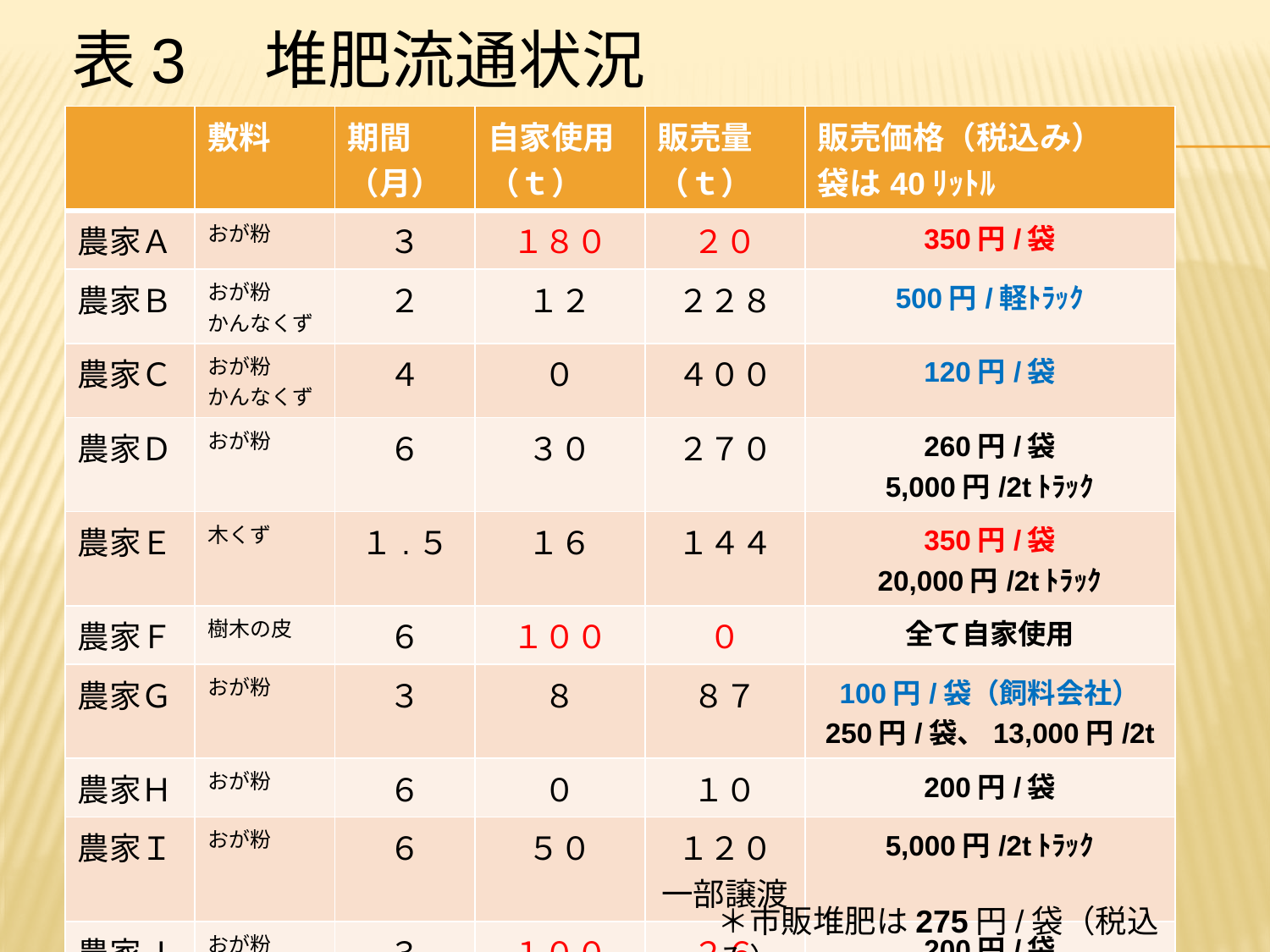

# 表3　堆肥流通状況
|  | 敷料 | 期間 （月） | 自家使用（ｔ） | 販売量（ｔ） | 販売価格（税込み） 袋は40ﾘｯﾄﾙ |
| --- | --- | --- | --- | --- | --- |
| 農家Ａ | おが粉 | ３ | １８０ | ２０ | 350円/袋 |
| 農家Ｂ | おが粉 かんなくず | ２ | １２ | ２２８ | 500円/軽ﾄﾗｯｸ |
| 農家Ｃ | おが粉 かんなくず | ４ | ０ | ４００ | 120円/袋 |
| 農家Ｄ | おが粉 | ６ | ３０ | ２７０ | 260円/袋 5,000円/2tﾄﾗｯｸ |
| 農家Ｅ | 木くず | １.５ | １６ | １４４ | 350円/袋 20,000円/2tﾄﾗｯｸ |
| 農家Ｆ | 樹木の皮 | ６ | １００ | ０ | 全て自家使用 |
| 農家Ｇ | おが粉 | ３ | ８ | ８７ | 100円/袋（飼料会社） 250円/袋、13,000円/2t |
| 農家Ｈ | おが粉 | ６ | ０ | １０ | 200円/袋 |
| 農家Ｉ | おが粉 | ６ | ５０ | １２０ 一部譲渡 | 5,000円/2tﾄﾗｯｸ |
| 農家Ｊ | おが粉 かんなくず | ３ | １００ | ２６ | 200円/袋 5,000円/2tﾄﾗｯｸ |
＊市販堆肥は275円/袋（税込み）